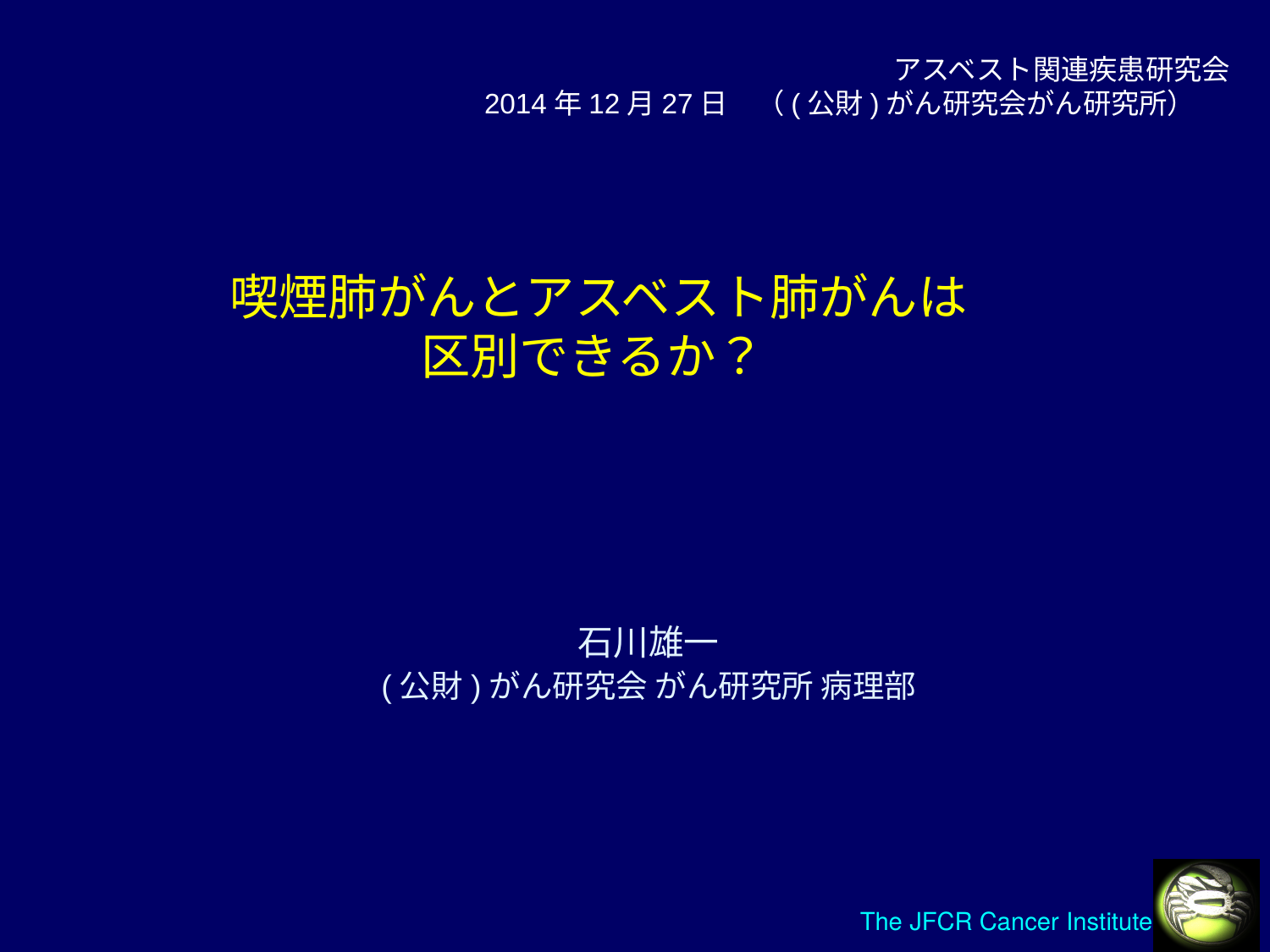

アスベスト関連疾患研究会
2014年12月27日　（(公財)がん研究会がん研究所）
喫煙肺がんとアスベスト肺がんは
区別できるか？
石川雄一
(公財)がん研究会 がん研究所 病理部